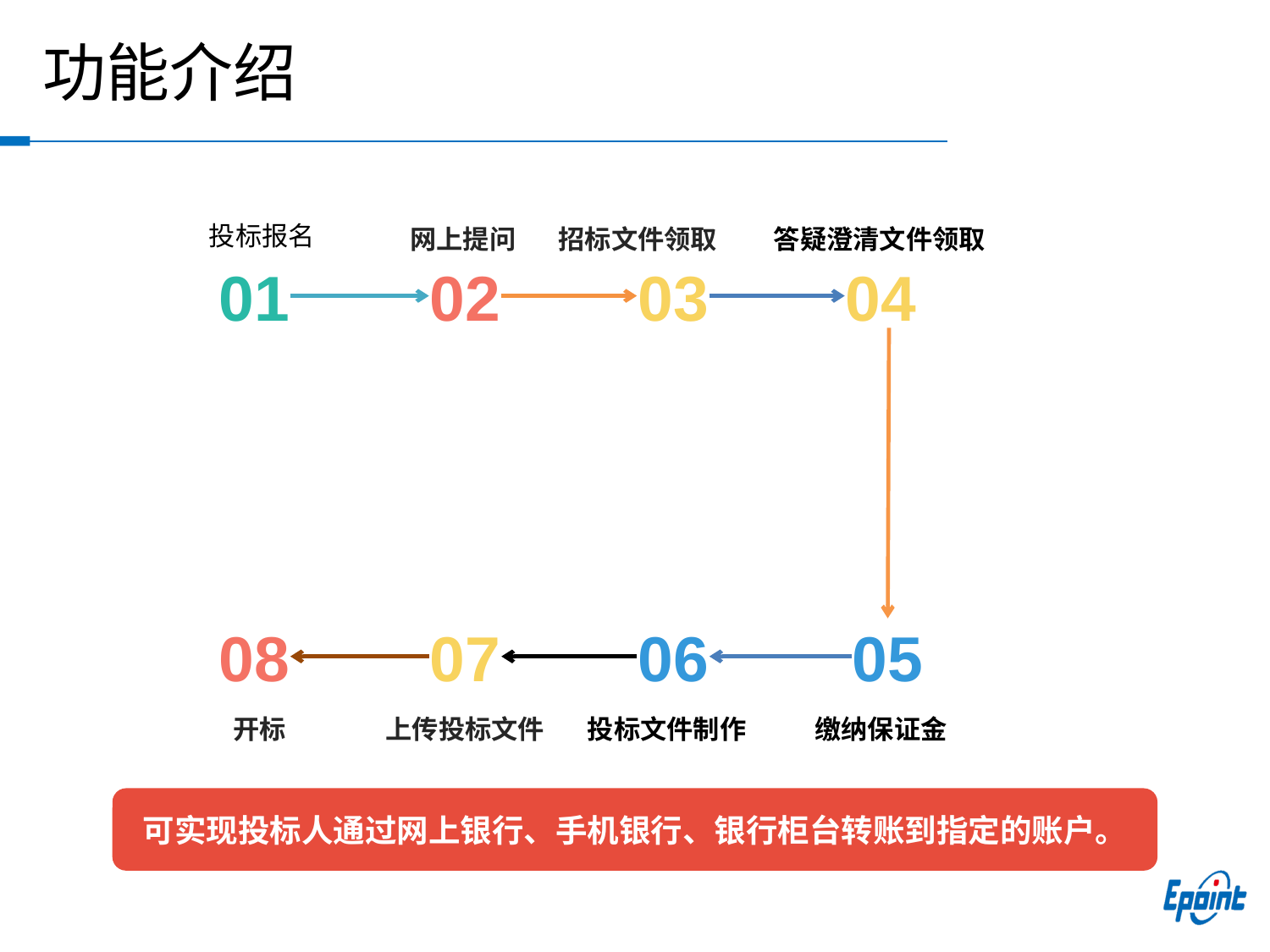

# 功能介绍
投标报名
答疑澄清文件领取
网上提问
01
02
03
08
07
06
开标
上传投标文件
投标文件制作
可实现投标人通过网上银行、手机银行、银行柜台转账到指定的账户。
招标文件领取
04

05
缴纳保证金